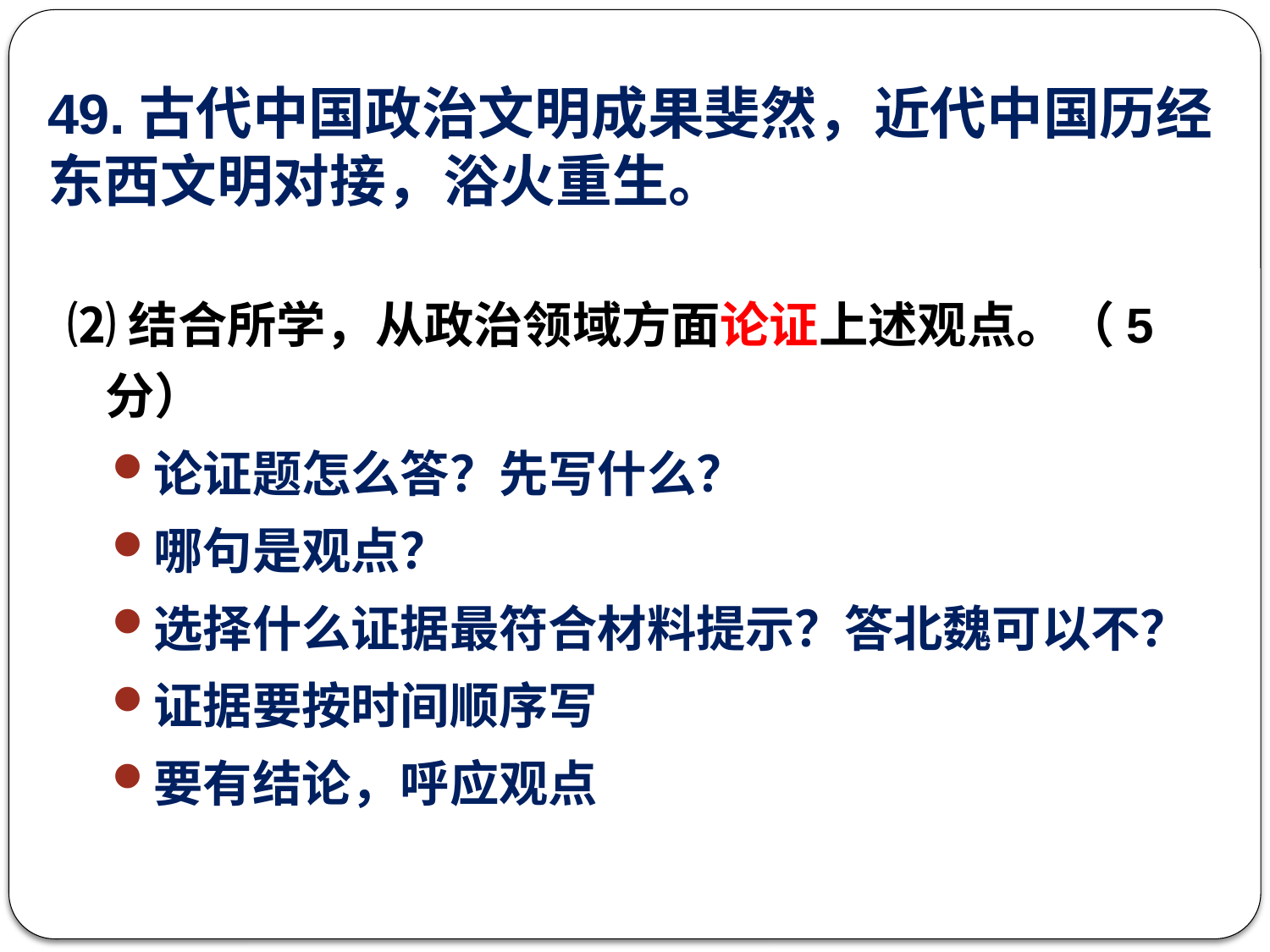

# 49.古代中国政治文明成果斐然，近代中国历经东西文明对接，浴火重生。
⑵结合所学，从政治领域方面论证上述观点。（5分）
论证题怎么答？先写什么？
哪句是观点？
选择什么证据最符合材料提示？答北魏可以不？
证据要按时间顺序写
要有结论，呼应观点